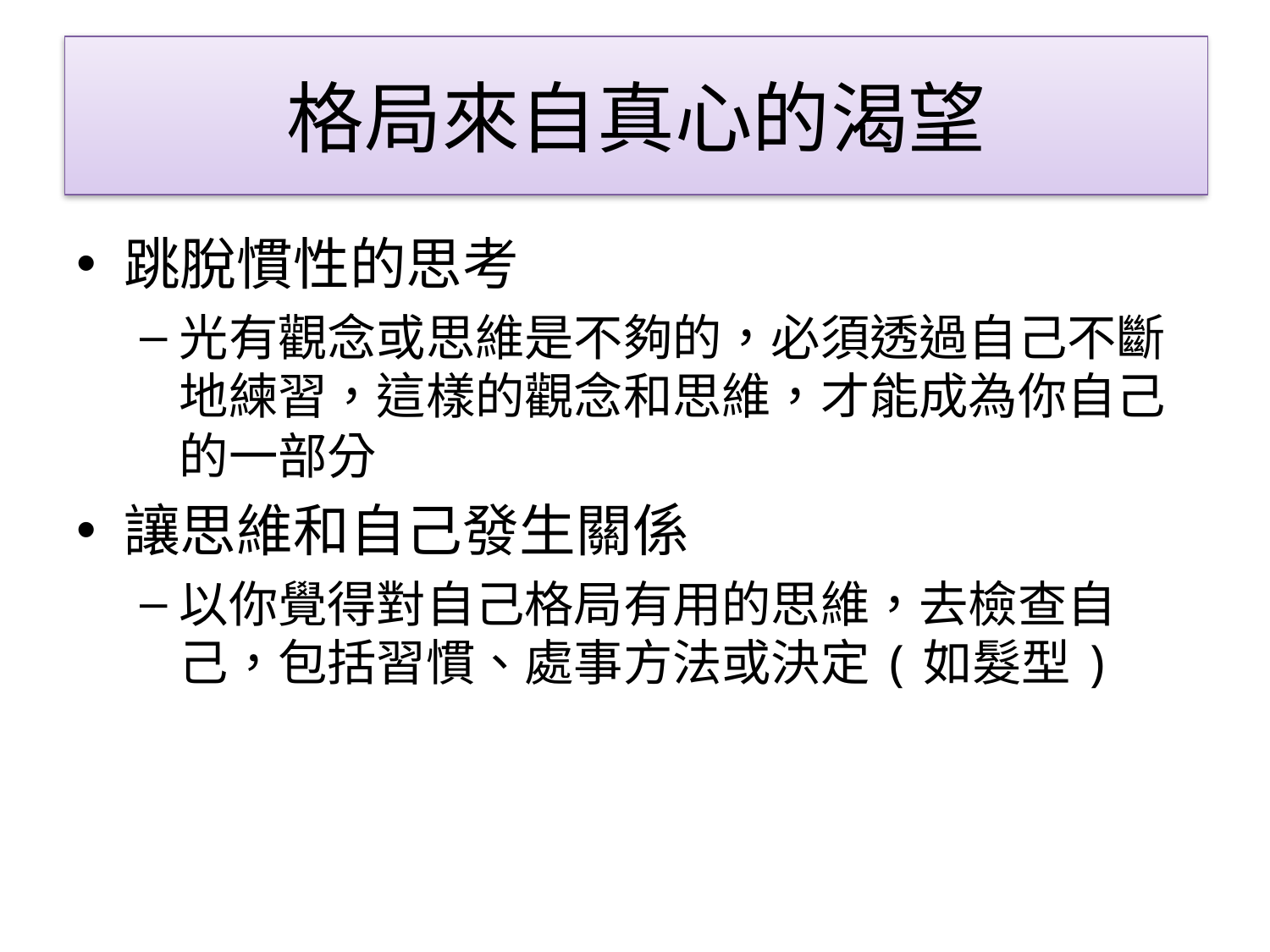

格局來自真心的渴望
#
跳脫慣性的思考
光有觀念或思維是不夠的，必須透過自己不斷地練習，這樣的觀念和思維，才能成為你自己的一部分
讓思維和自己發生關係
以你覺得對自己格局有用的思維，去檢查自己，包括習慣、處事方法或決定(如髮型)